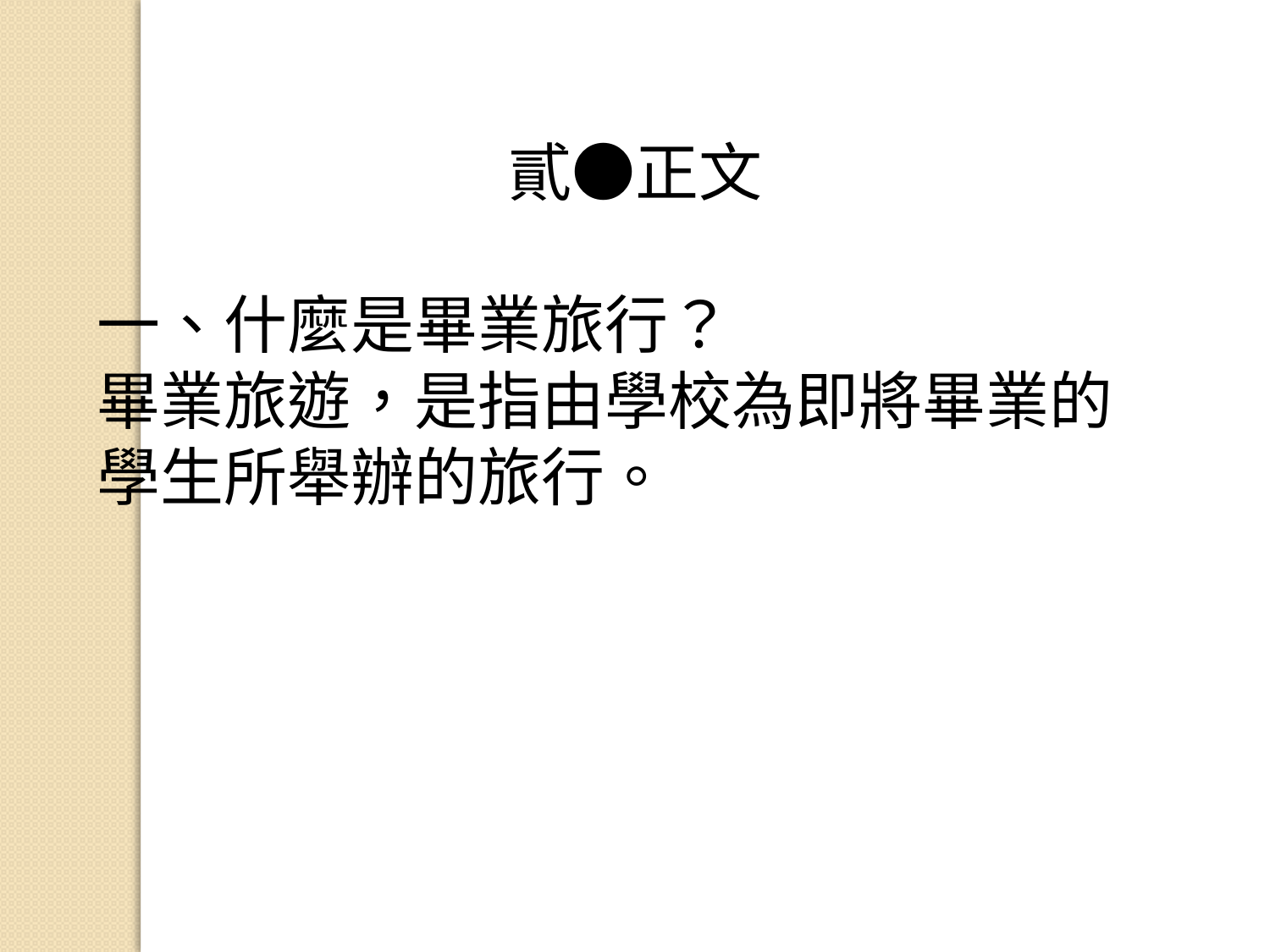

貳●正文

一、什麼是畢業旅行？
畢業旅遊，是指由學校為即將畢業的學生所舉辦的旅行。